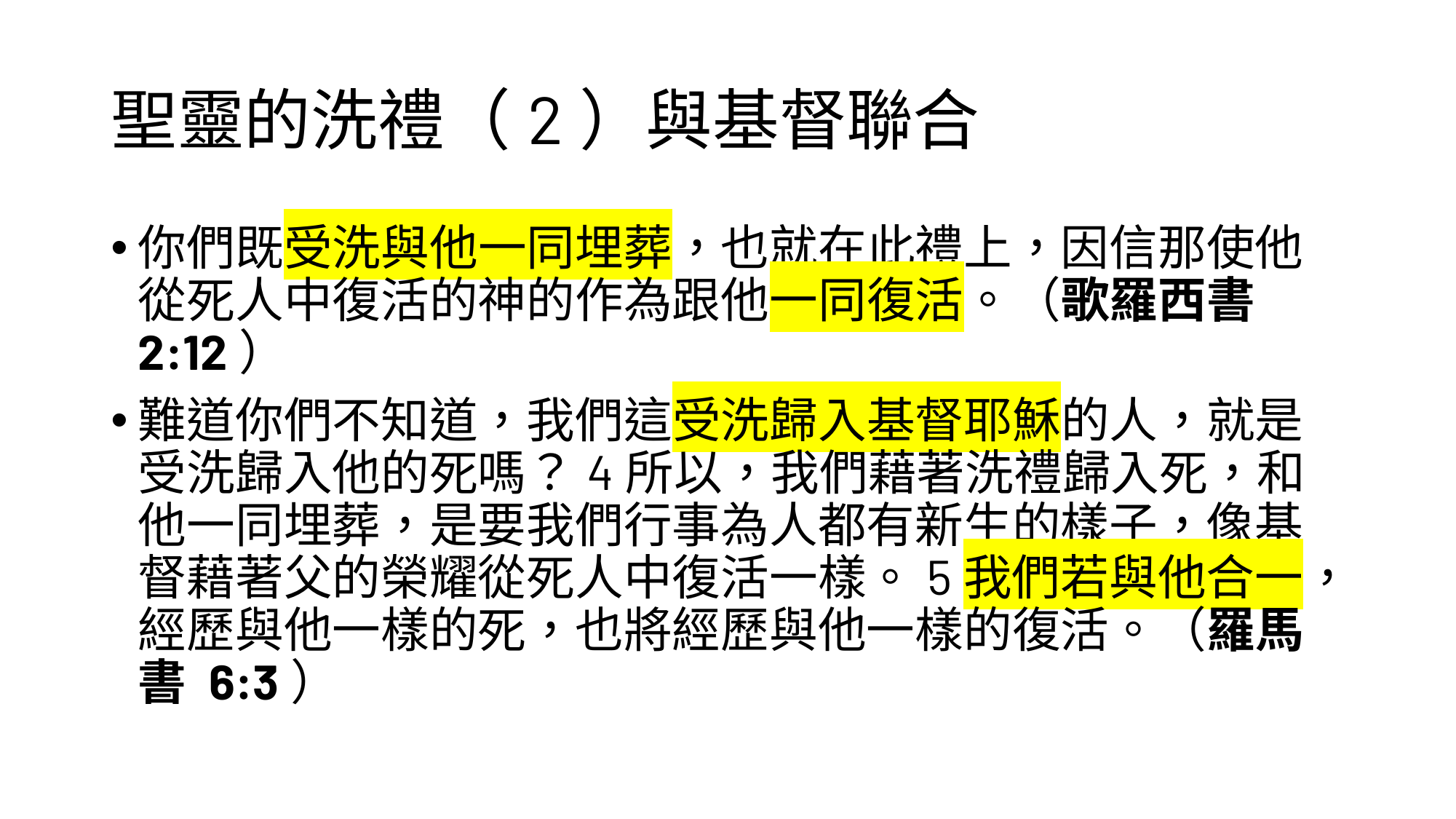

# 聖靈的洗禮（2）與基督聯合
你們既受洗與他一同埋葬，也就在此禮上，因信那使他從死人中復活的神的作為跟他一同復活。（歌羅西書 2:12）
難道你們不知道，我們這受洗歸入基督耶穌的人，就是受洗歸入他的死嗎？4所以，我們藉著洗禮歸入死，和他一同埋葬，是要我們行事為人都有新生的樣子，像基督藉著父的榮耀從死人中復活一樣。5我們若與他合一，經歷與他一樣的死，也將經歷與他一樣的復活。（羅馬書 6:3）